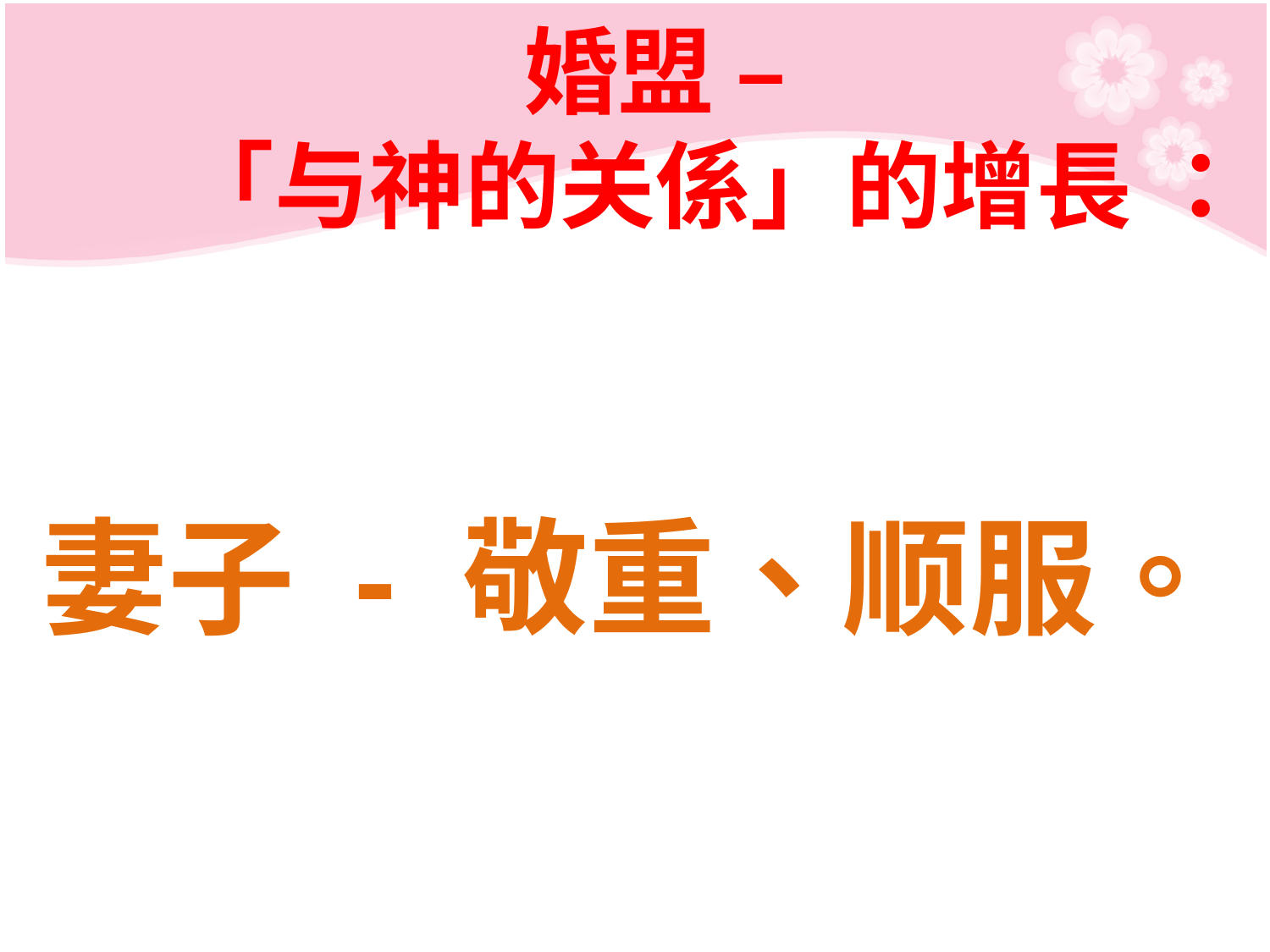

# 婚盟 – 「与神的关係」的增長 ：
妻子 - 敬重、顺服。